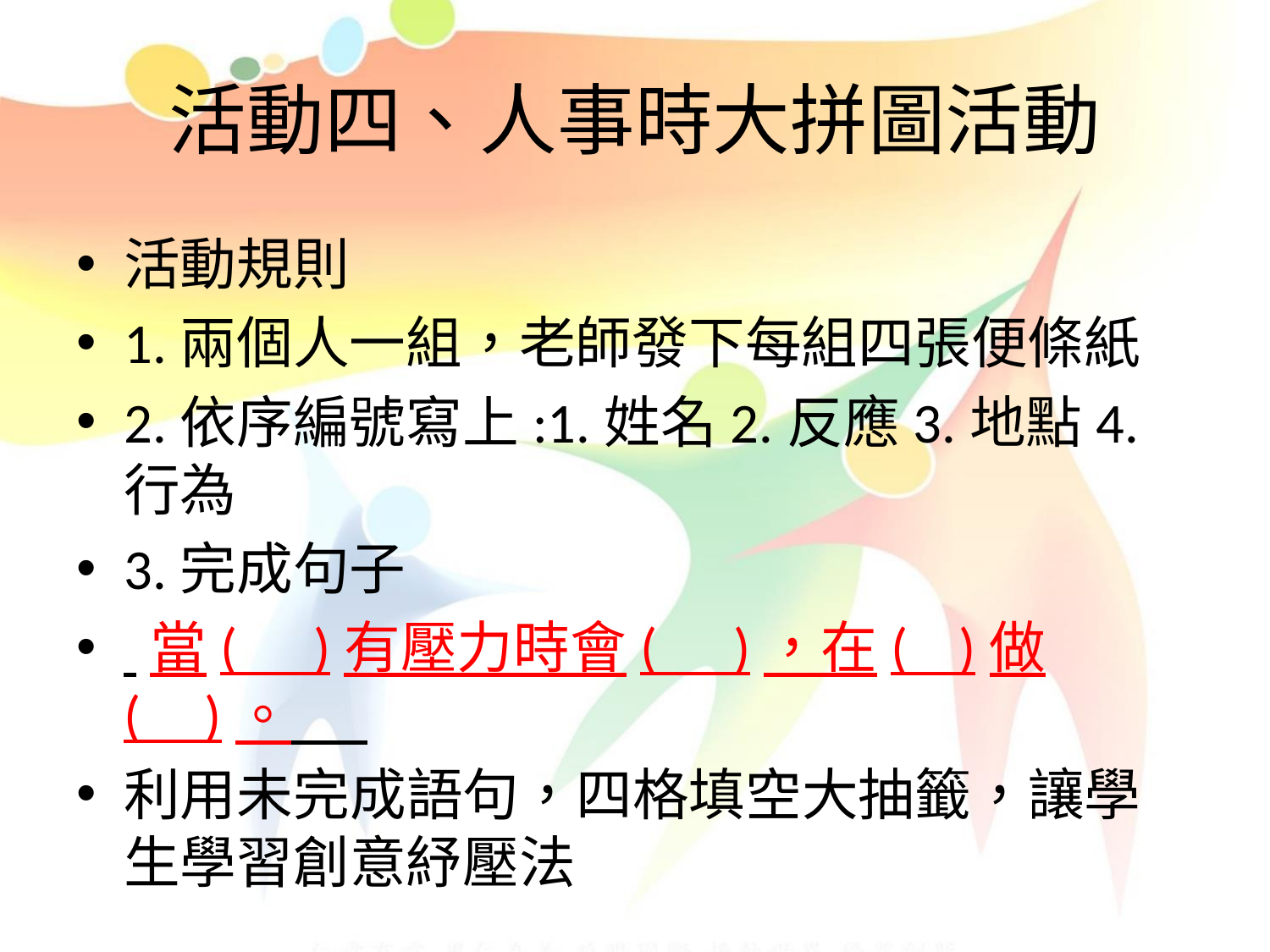

# 活動四、人事時大拼圖活動
活動規則
1.兩個人一組，老師發下每組四張便條紙
2.依序編號寫上:1.姓名2.反應3.地點4.行為
3.完成句子
 當(      )有壓力時會(      )，在(    )做(     )。
利用未完成語句，四格填空大抽籤，讓學生學習創意紓壓法